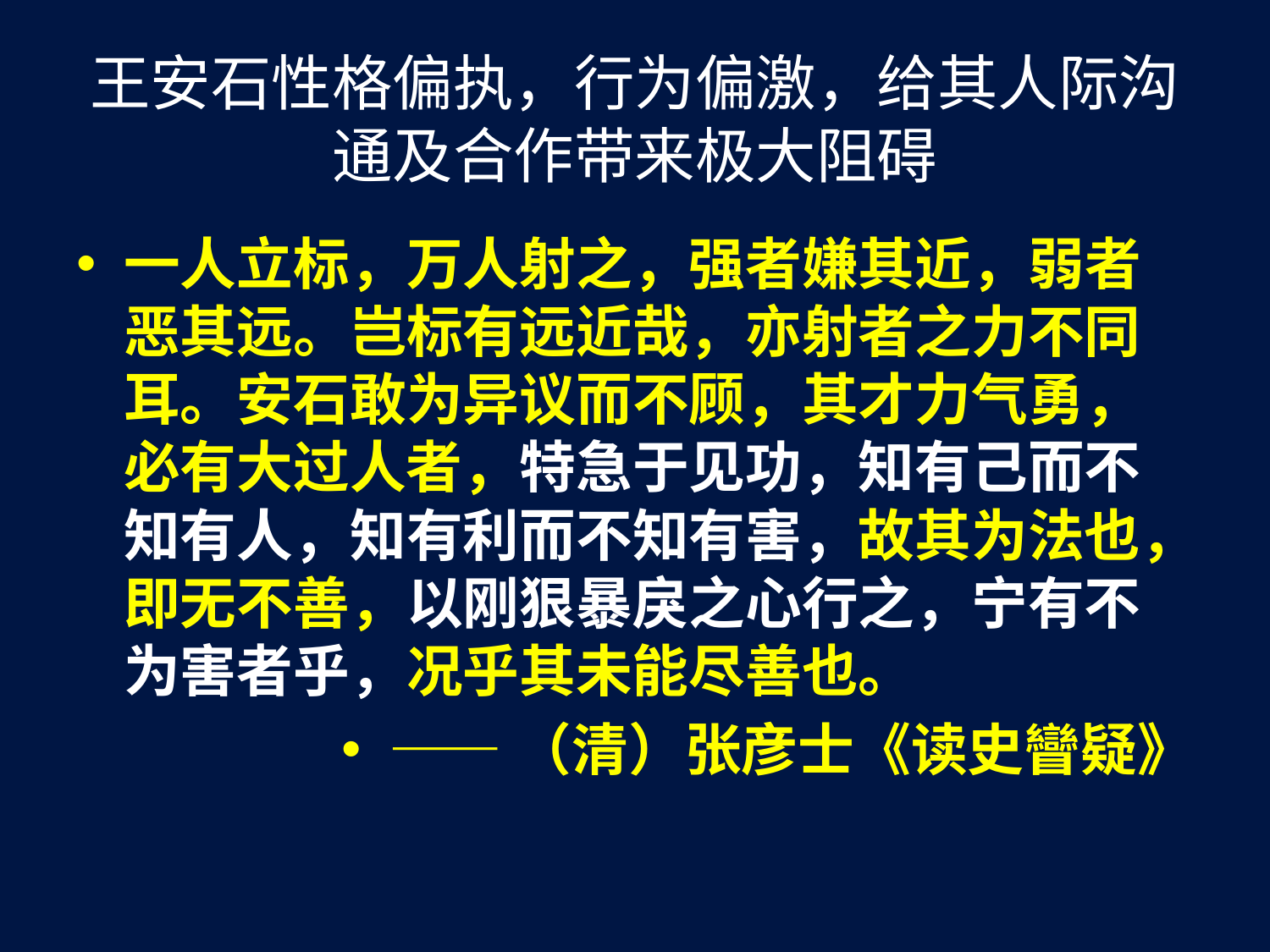

# 王安石性格偏执，行为偏激，给其人际沟通及合作带来极大阻碍
一人立标，万人射之，强者嫌其近，弱者恶其远。岂标有远近哉，亦射者之力不同耳。安石敢为异议而不顾，其才力气勇，必有大过人者，特急于见功，知有己而不知有人，知有利而不知有害，故其为法也，即无不善，以刚狠暴戾之心行之，宁有不为害者乎，况乎其未能尽善也。
——（清）张彦士《读史矕疑》